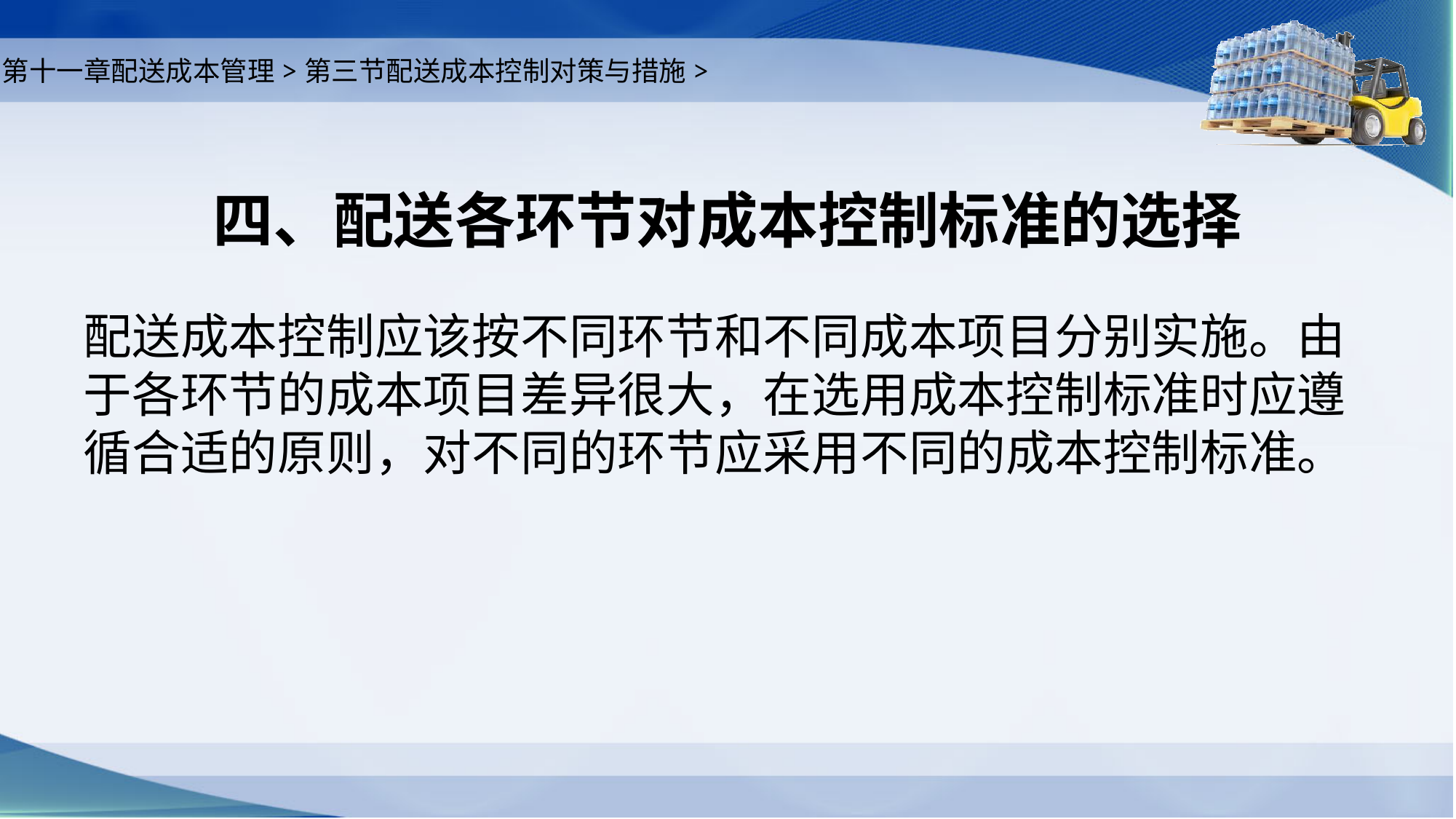

第十一章配送成本管理>第三节配送成本控制对策与措施>
# 四、配送各环节对成本控制标准的选择
配送成本控制应该按不同环节和不同成本项目分别实施。由于各环节的成本项目差异很大，在选用成本控制标准时应遵循合适的原则，对不同的环节应采用不同的成本控制标准。